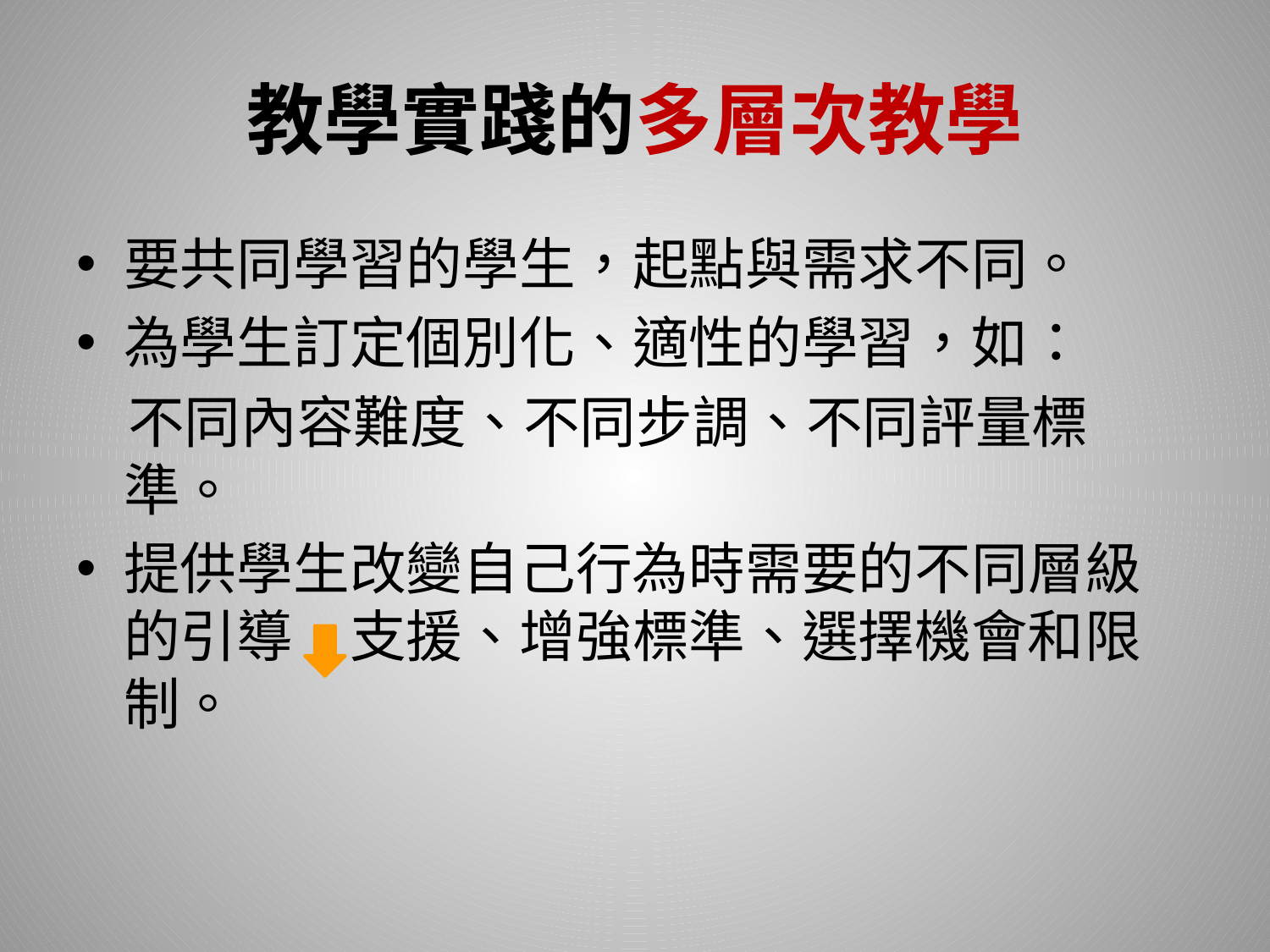

# 教學實踐的多層次教學
要共同學習的學生，起點與需求不同。
為學生訂定個別化、適性的學習，如：
   不同內容難度、不同步調、不同評量標準。
提供學生改變自己行為時需要的不同層級的引導、支援、增強標準、選擇機會和限制。